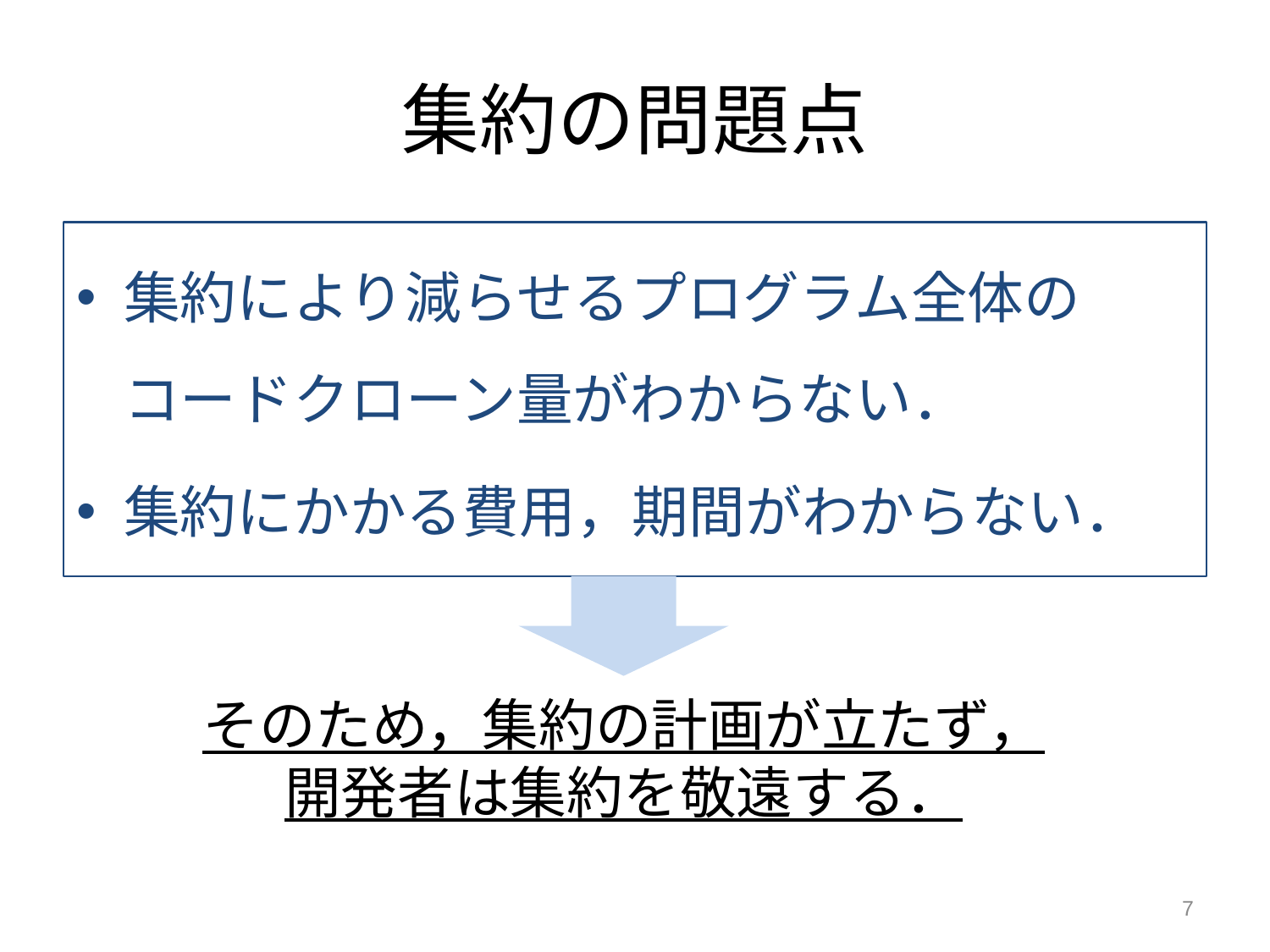

# 集約の問題点
集約により減らせるプログラム全体のコードクローン量がわからない．
集約にかかる費用，期間がわからない．

そのため，集約の計画が立たず，
開発者は集約を敬遠する．
7